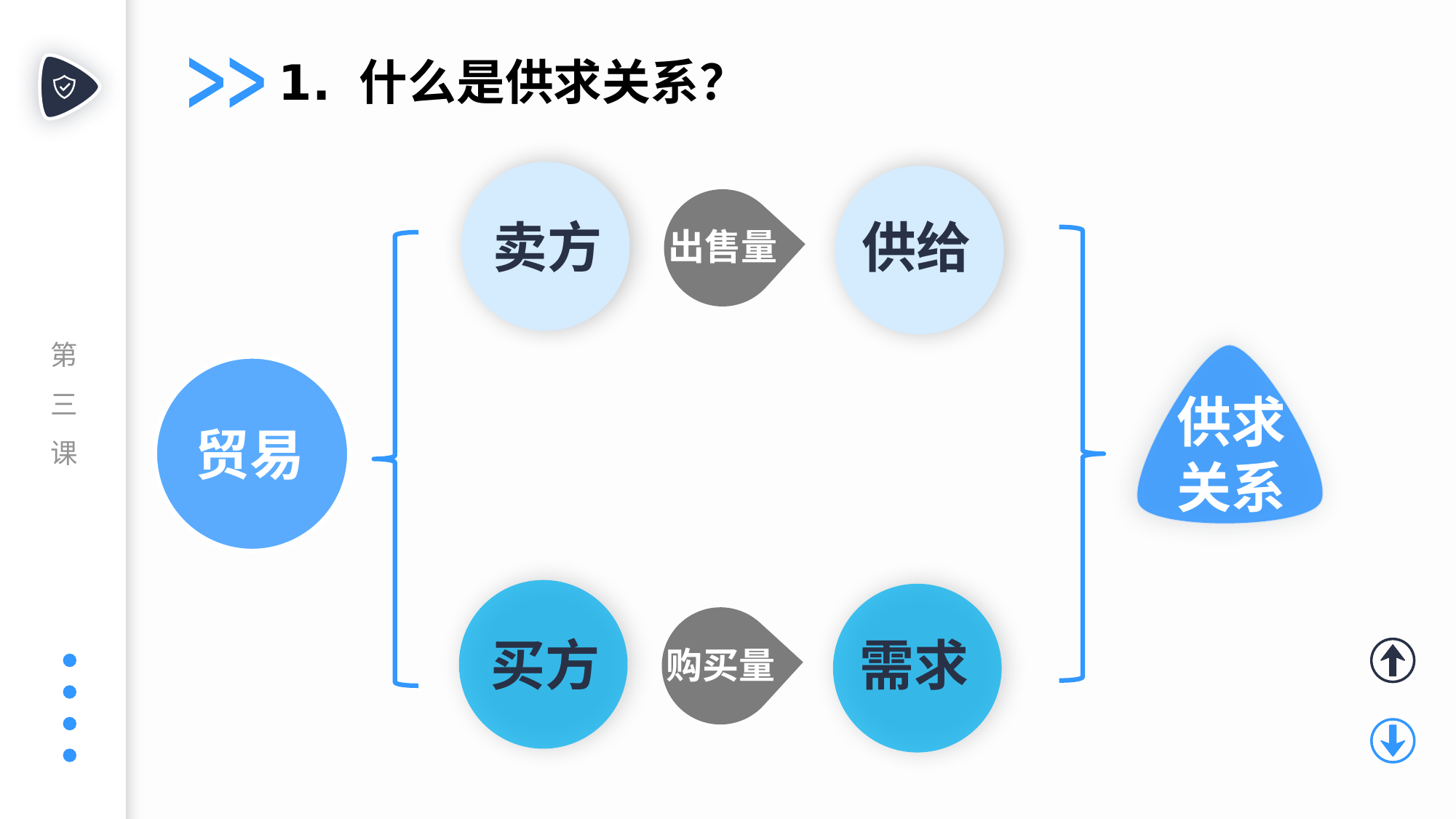

1. 什么是供求关系？

供给
卖方
出售量

供求关系
贸易

需求
买方
购买量